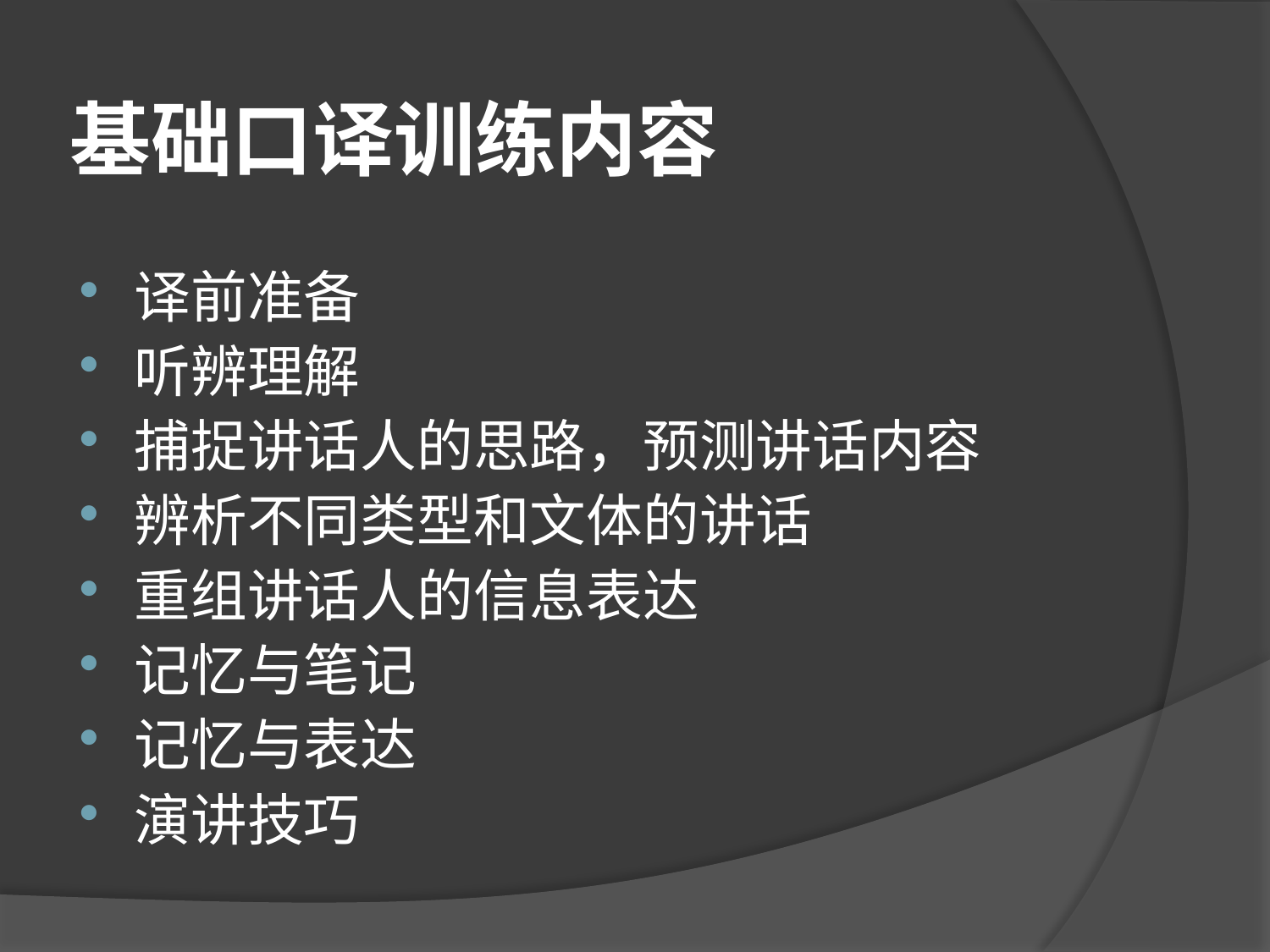

# 基础口译训练内容
译前准备
听辨理解
捕捉讲话人的思路，预测讲话内容
辨析不同类型和文体的讲话
重组讲话人的信息表达
记忆与笔记
记忆与表达
演讲技巧